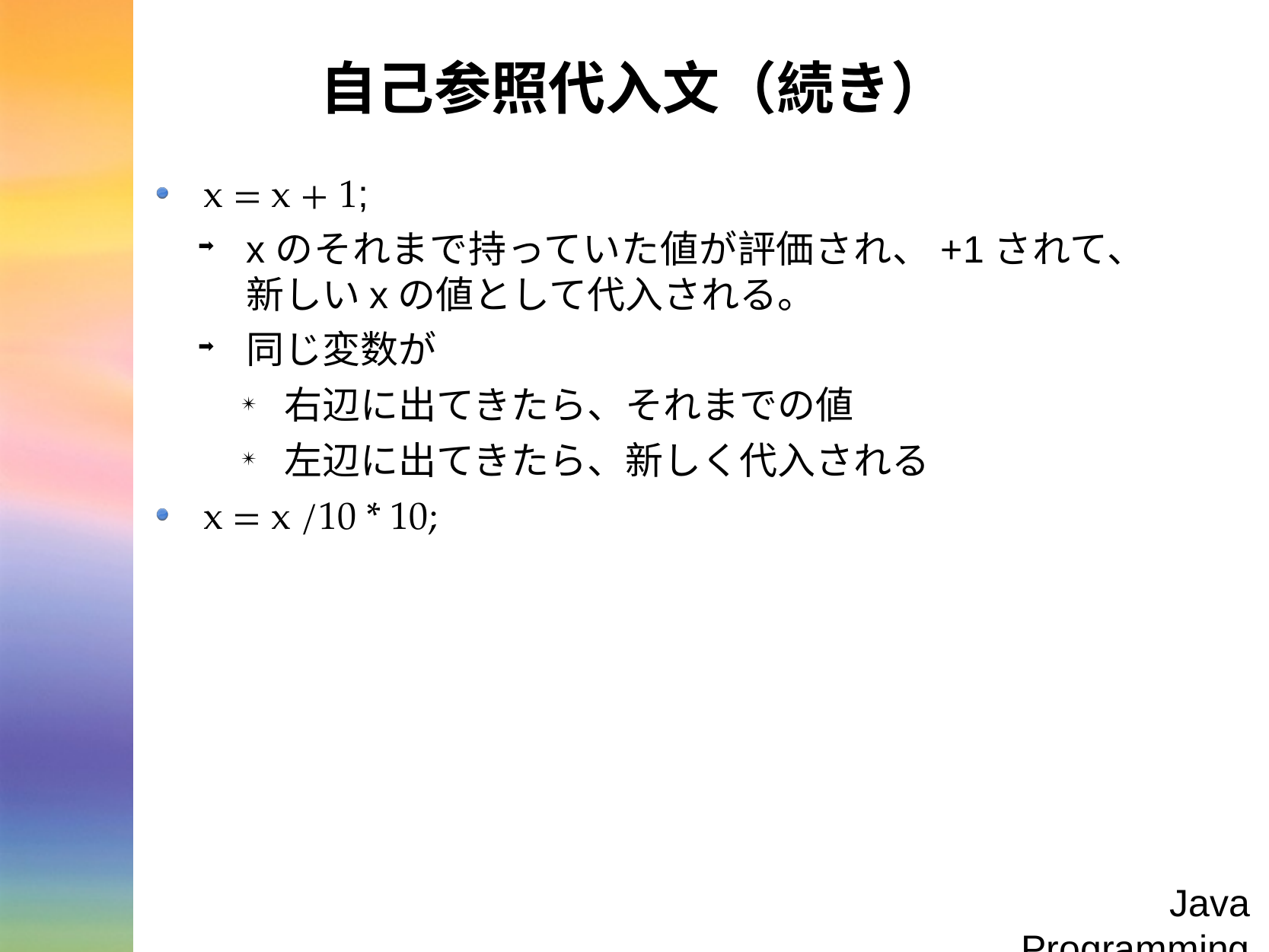

# 自己参照代入文（続き）
x = x + 1;
xのそれまで持っていた値が評価され、+1されて、新しいxの値として代入される。
同じ変数が
右辺に出てきたら、それまでの値
左辺に出てきたら、新しく代入される
x = x /10 * 10;